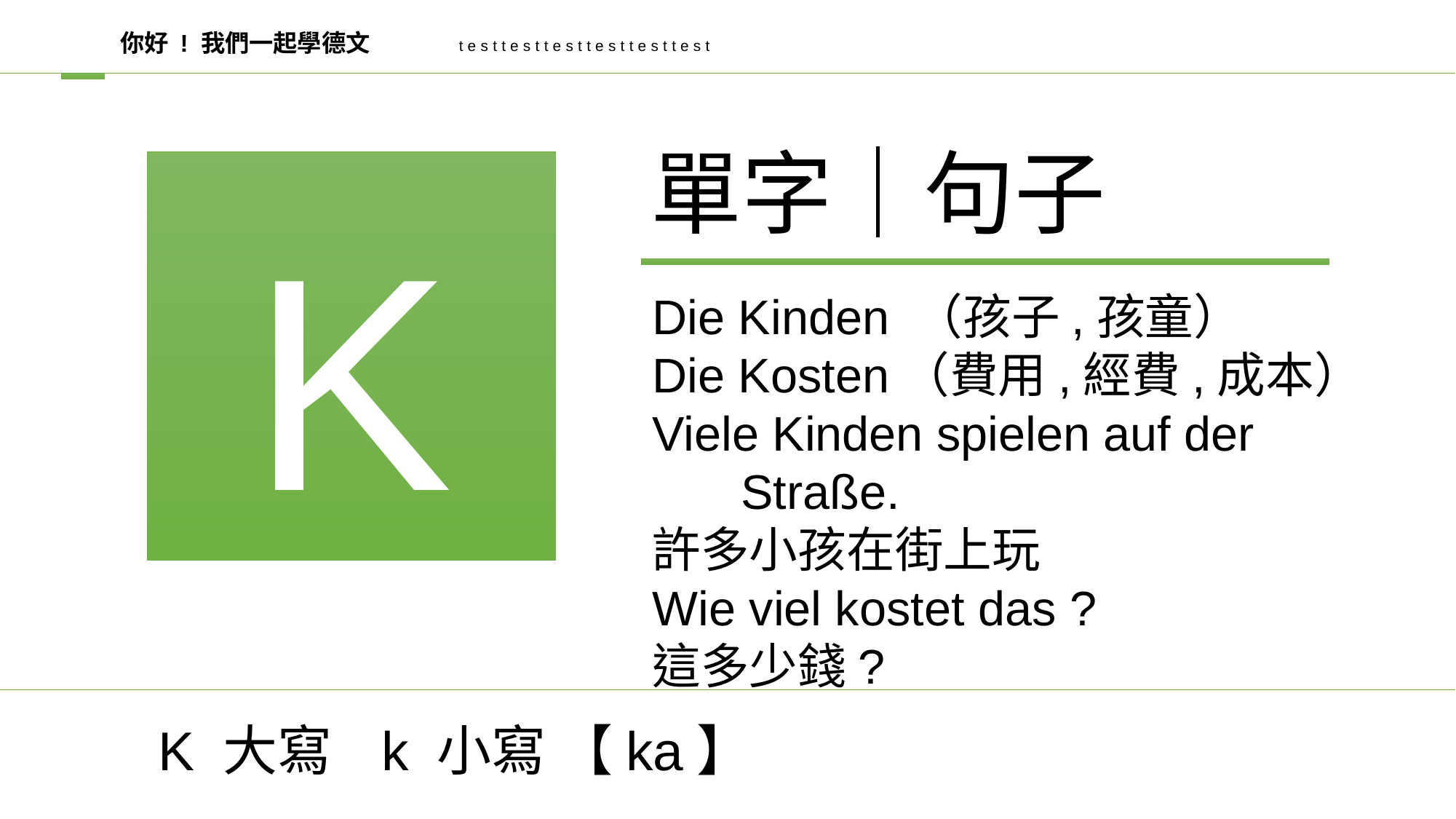

你好 ! 我們一起學德文
testtesttesttesttesttest

單字│句子

K

Die Kinden （孩子,孩童）
Die Kosten（費用,經費,成本）
Viele Kinden spielen auf der Straße.
許多小孩在街上玩
Wie viel kostet das ?
這多少錢?

K 大寫   k 小寫 【ka】